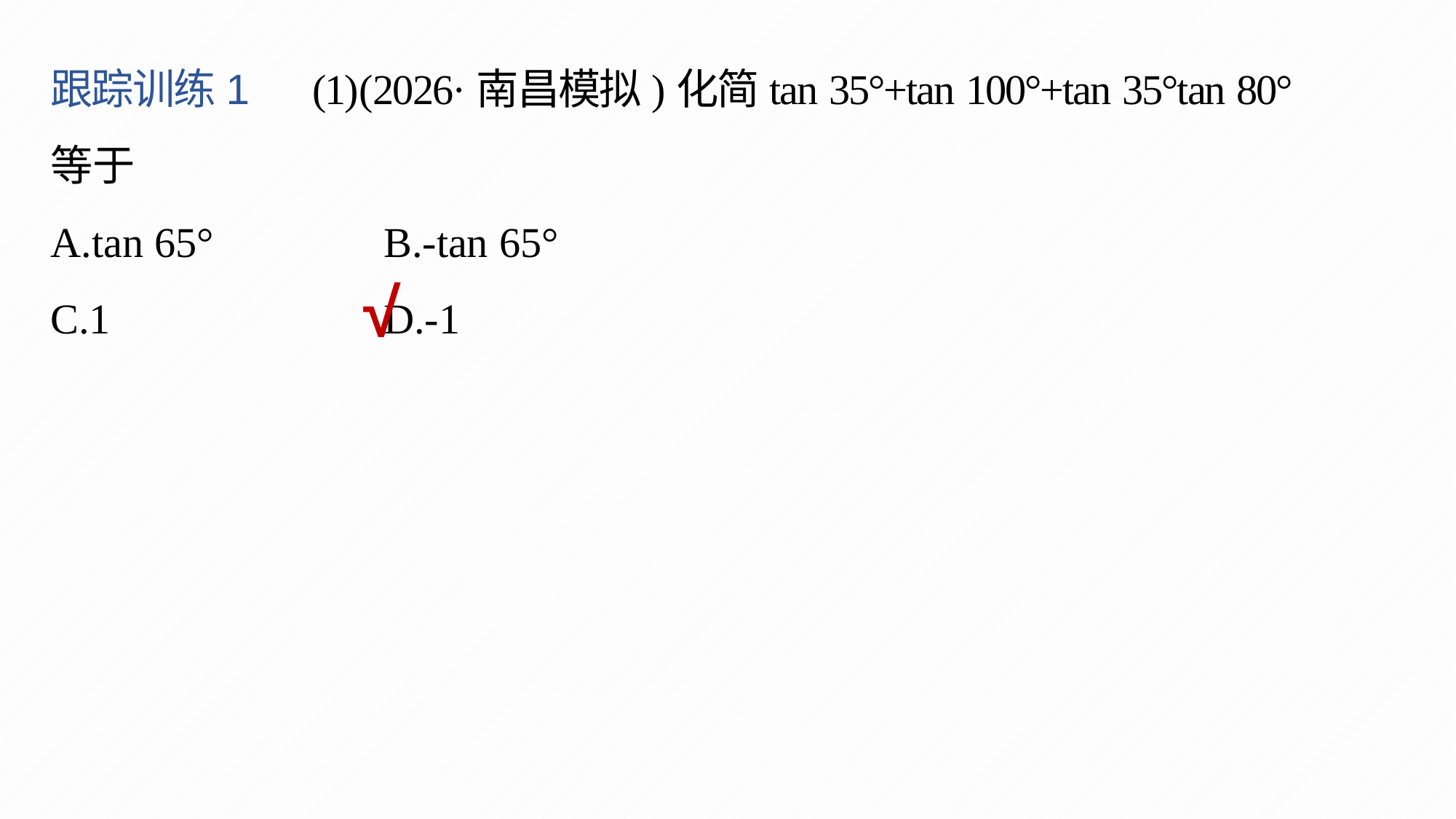

跟踪训练1　(1)(2026·南昌模拟)化简tan 35°+tan 100°+tan 35°tan 80°
等于
A.tan 65°	B.-tan 65°
C.1	D.-1
√